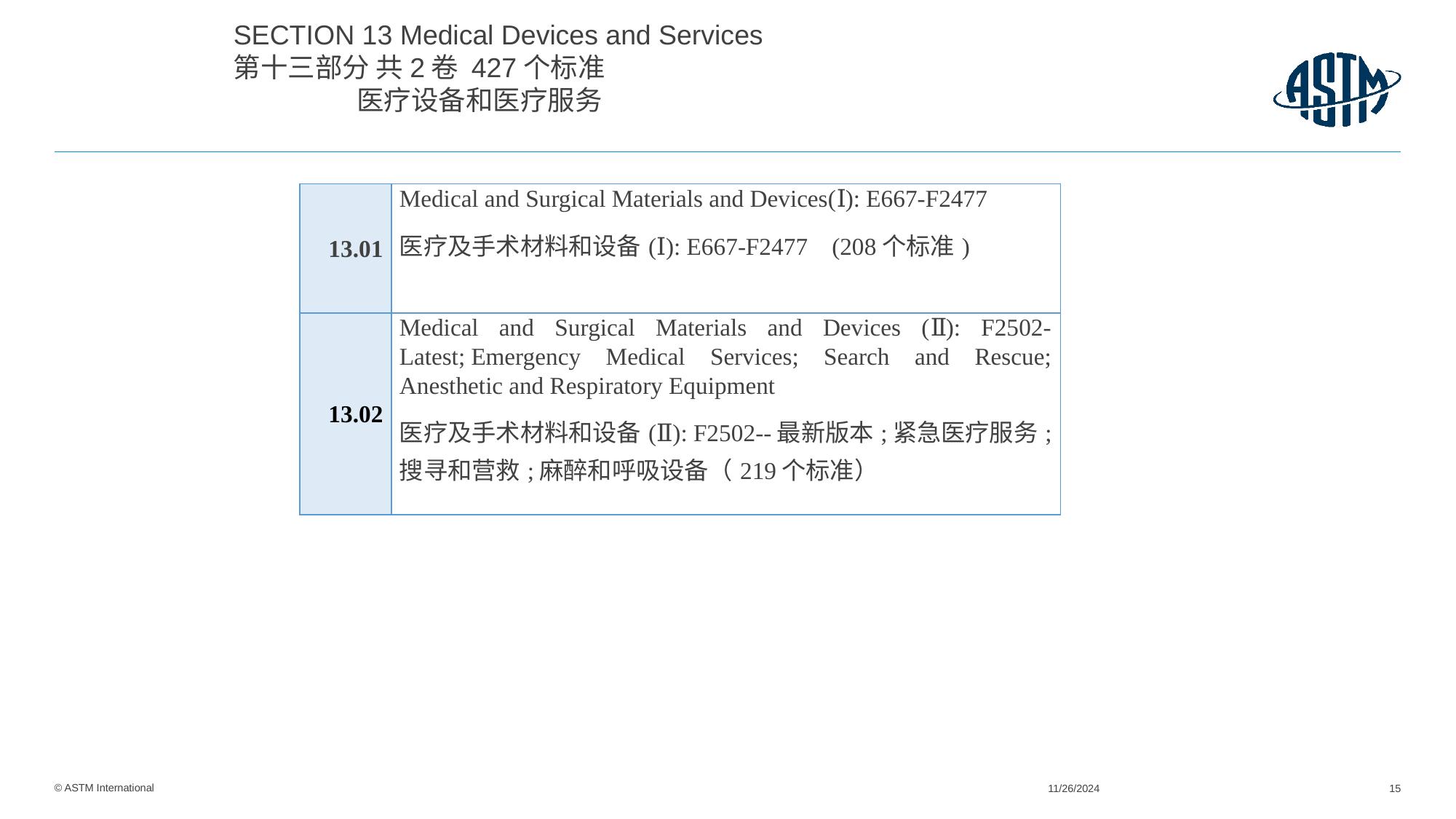

SECTION 13 Medical Devices and Services第十三部分 共2卷 427个标准                                                 医疗设备和医疗服务
| 13.01 | Medical and Surgical Materials and Devices(Ⅰ): E667-F2477 医疗及手术材料和设备(Ⅰ): E667-F2477 (208个标准) |
| --- | --- |
| 13.02 | Medical and Surgical Materials and Devices (Ⅱ): F2502-Latest; Emergency Medical Services; Search and Rescue; Anesthetic and Respiratory Equipment 医疗及手术材料和设备(Ⅱ): F2502--最新版本;紧急医疗服务;搜寻和营救;麻醉和呼吸设备（219个标准） |
11/26/2024
15